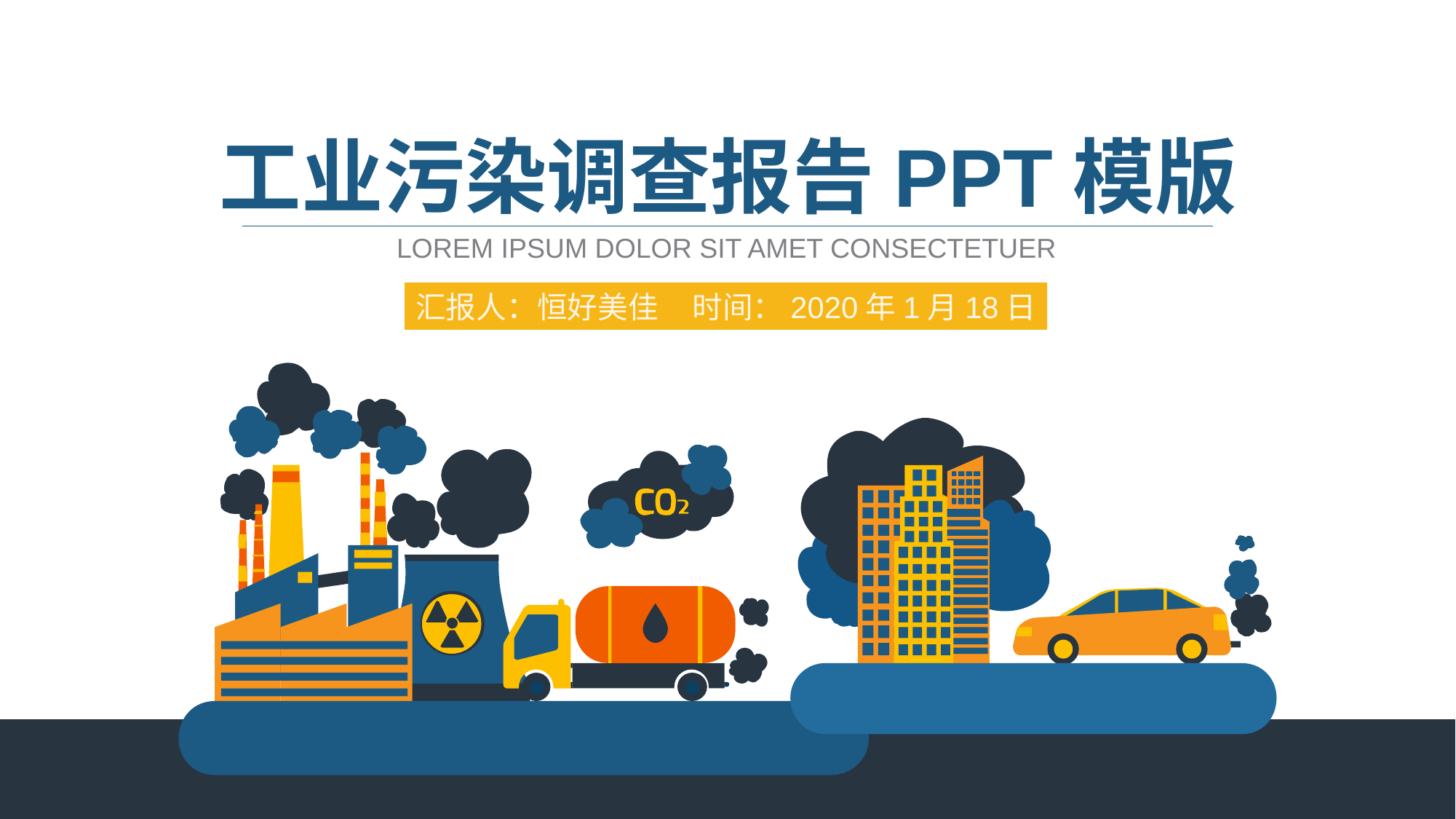

工业污染调查报告PPT模版
LOREM IPSUM DOLOR SIT AMET CONSECTETUER
汇报人：恒好美佳     时间：2020年1月18日